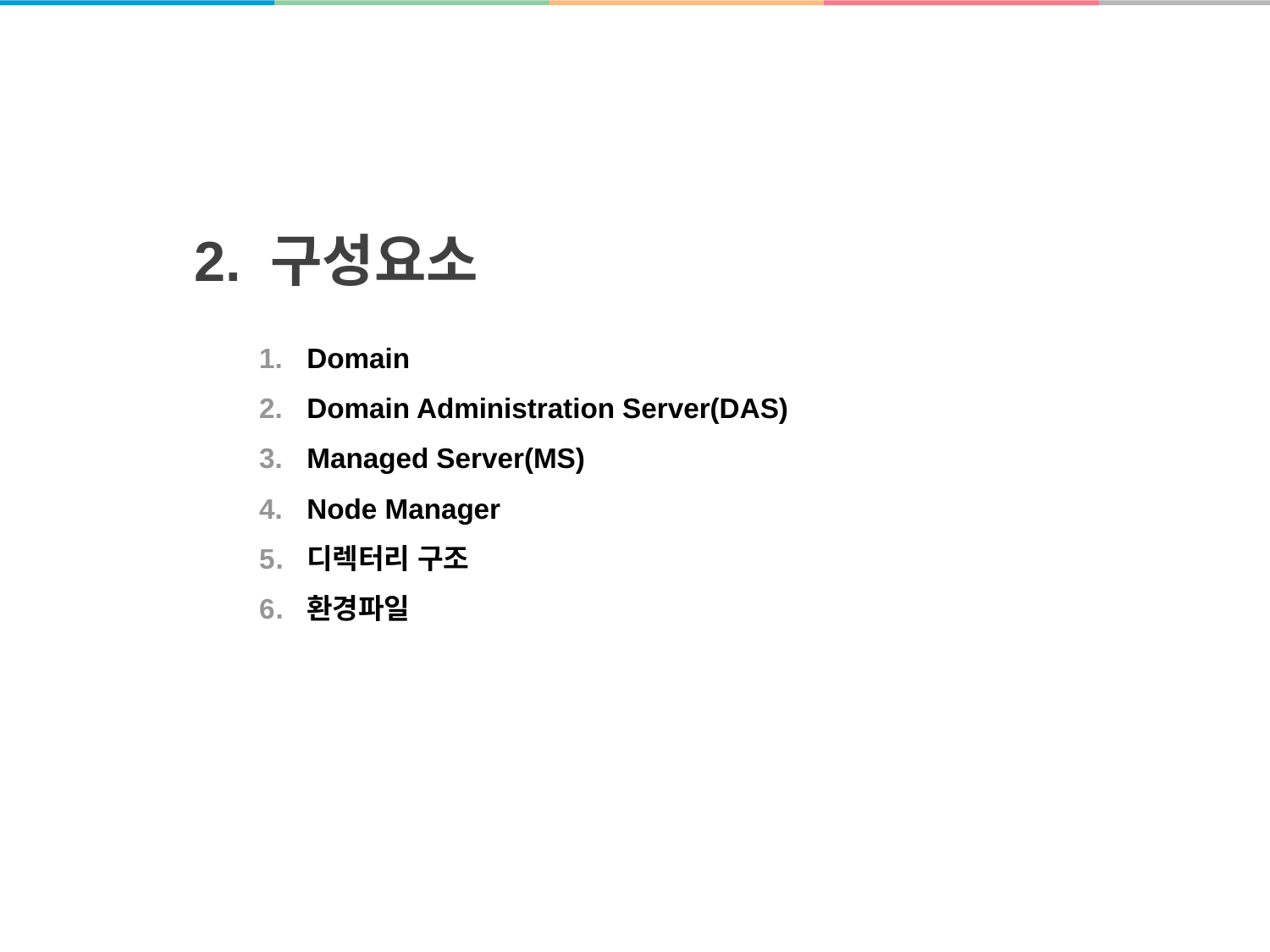

# 2. 구성요소
Domain
Domain Administration Server(DAS)
Managed Server(MS)
Node Manager
디렉터리 구조
환경파일